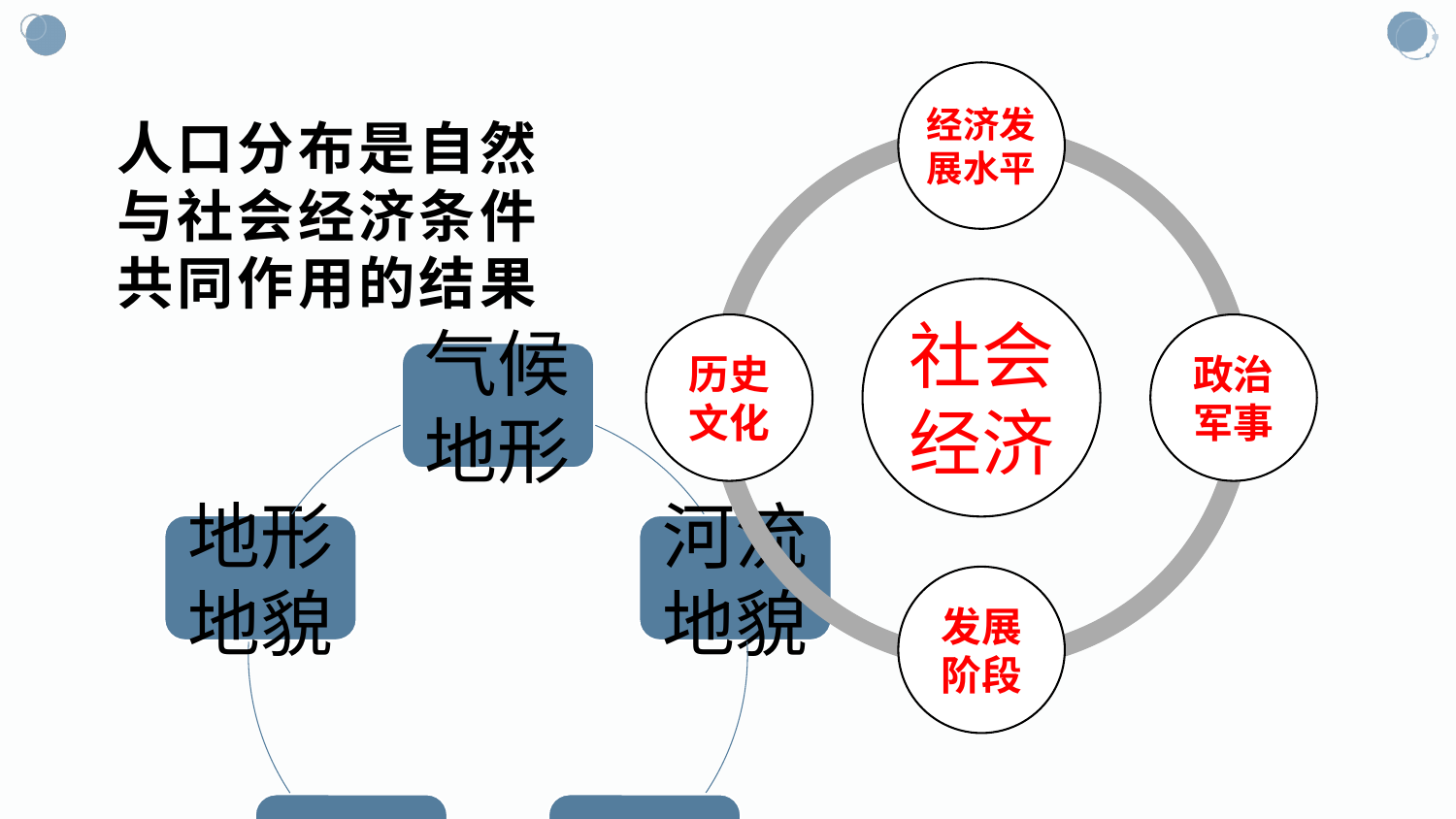

# 人口分布是自然与社会经济条件 共同作用的结果
社会经济
经济发展水平
政治军事
发展阶段
历史文化
气候地形
河流地貌
植被
土壤
地形地貌